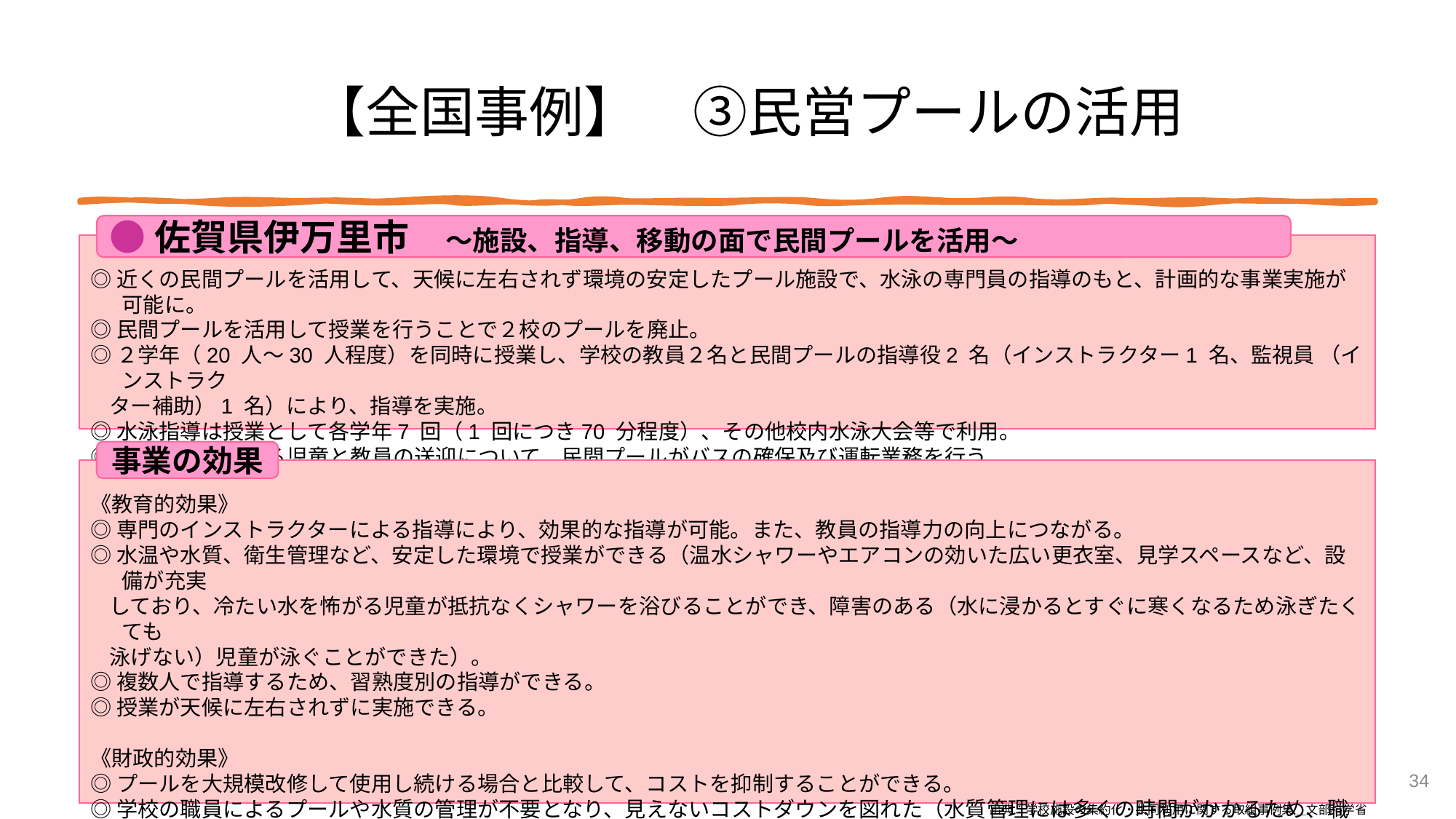

# 【全国事例】　③民営プールの活用

●佐賀県伊万里市　～施設、指導、移動の面で民間プールを活用～

◎近くの民間プールを活用して、天候に左右されず環境の安定したプール施設で、水泳の専門員の指導のもと、計画的な事業実施が可能に。
◎民間プールを活用して授業を行うことで２校のプールを廃止。
◎２学年（20 人～30 人程度）を同時に授業し、学校の教員２名と民間プールの指導役2 名（インストラクター1 名、監視員 （インストラク
   ター補助）1 名）により、指導を実施。
◎水泳指導は授業として各学年7 回（1 回につき70 分程度）、その他校内水泳大会等で利用。
◎授業期間における児童と教員の送迎について、民間プールがバスの確保及び運転業務を行う。
事業の効果

《教育的効果》
◎専門のインストラクターによる指導により、効果的な指導が可能。また、教員の指導力の向上につながる。
◎水温や水質、衛生管理など、安定した環境で授業ができる（温水シャワーやエアコンの効いた広い更衣室、見学スペースなど、設備が充実
   しており、冷たい水を怖がる児童が抵抗なくシャワーを浴びることができ、障害のある（水に浸かるとすぐに寒くなるため泳ぎたくても
   泳げない）児童が泳ぐことができた）。
◎複数人で指導するため、習熟度別の指導ができる。
◎授業が天候に左右されずに実施できる。

《財政的効果》
◎プールを大規模改修して使用し続ける場合と比較して、コストを抑制することができる。
◎学校の職員によるプールや水質の管理が不要となり、見えないコストダウンを図れた（水質管理には多くの時間がかかるため、職員
   にとって大きな負担となっていた）。

34
出典：学校施設の集約化・共同利用に関する取組事例集＿文部科学省